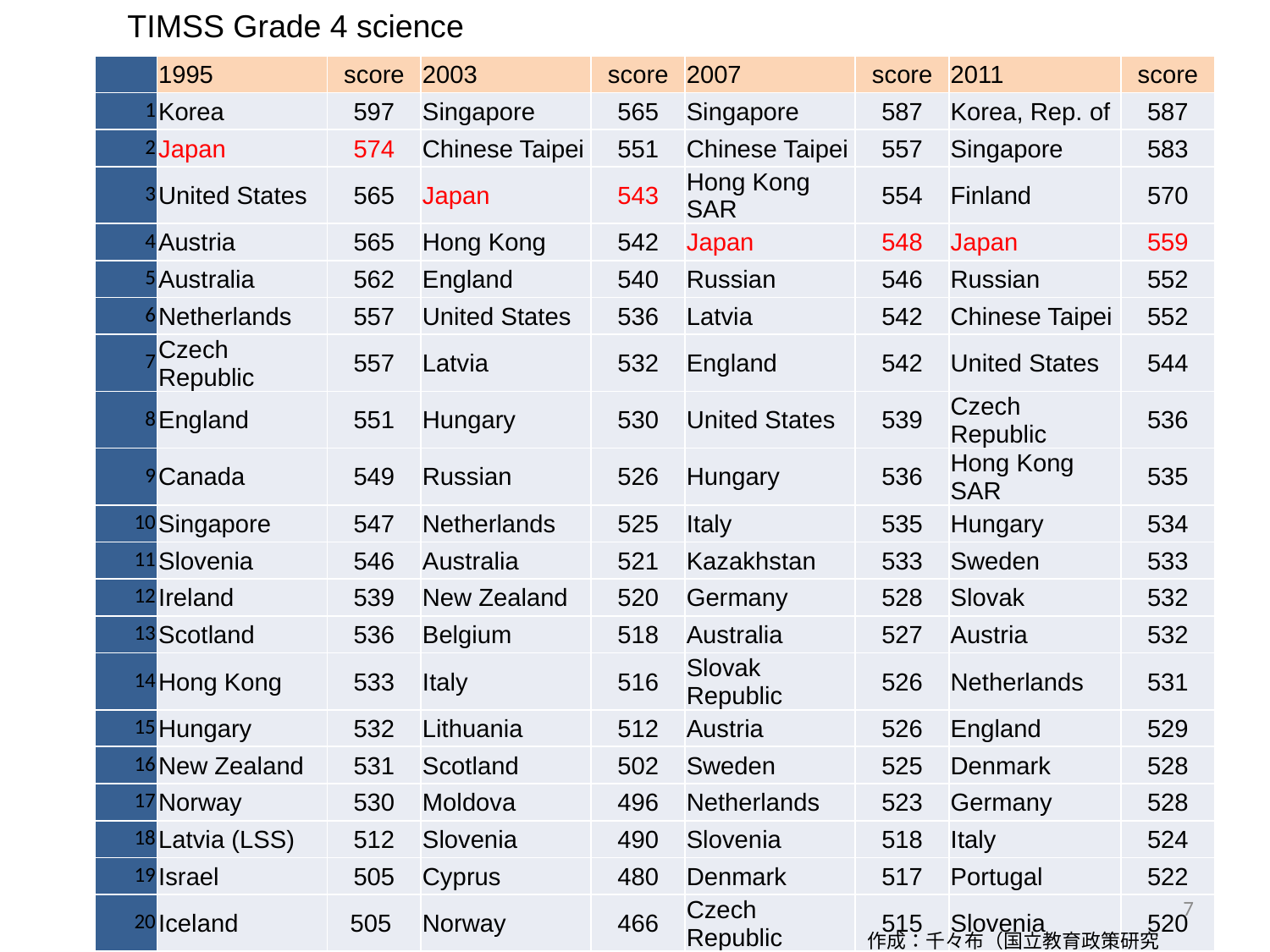

TIMSS Grade 4 science
|  | 1995 | score | 2003 | score | 2007 | score | 2011 | score |
| --- | --- | --- | --- | --- | --- | --- | --- | --- |
| 1 | Korea | 597 | Singapore | 565 | Singapore | 587 | Korea, Rep. of | 587 |
| 2 | Japan | 574 | Chinese Taipei | 551 | Chinese Taipei | 557 | Singapore | 583 |
| 3 | United States | 565 | Japan | 543 | Hong Kong SAR | 554 | Finland | 570 |
| 4 | Austria | 565 | Hong Kong | 542 | Japan | 548 | Japan | 559 |
| 5 | Australia | 562 | England | 540 | Russian | 546 | Russian | 552 |
| 6 | Netherlands | 557 | United States | 536 | Latvia | 542 | Chinese Taipei | 552 |
| 7 | Czech Republic | 557 | Latvia | 532 | England | 542 | United States | 544 |
| 8 | England | 551 | Hungary | 530 | United States | 539 | Czech Republic | 536 |
| 9 | Canada | 549 | Russian | 526 | Hungary | 536 | Hong Kong SAR | 535 |
| 10 | Singapore | 547 | Netherlands | 525 | Italy | 535 | Hungary | 534 |
| 11 | Slovenia | 546 | Australia | 521 | Kazakhstan | 533 | Sweden | 533 |
| 12 | Ireland | 539 | New Zealand | 520 | Germany | 528 | Slovak | 532 |
| 13 | Scotland | 536 | Belgium | 518 | Australia | 527 | Austria | 532 |
| 14 | Hong Kong | 533 | Italy | 516 | Slovak Republic | 526 | Netherlands | 531 |
| 15 | Hungary | 532 | Lithuania | 512 | Austria | 526 | England | 529 |
| 16 | New Zealand | 531 | Scotland | 502 | Sweden | 525 | Denmark | 528 |
| 17 | Norway | 530 | Moldova | 496 | Netherlands | 523 | Germany | 528 |
| 18 | Latvia (LSS) | 512 | Slovenia | 490 | Slovenia | 518 | Italy | 524 |
| 19 | Israel | 505 | Cyprus | 480 | Denmark | 517 | Portugal | 522 |
| 20 | Iceland | 505 | Norway | 466 | Czech Republic | 515 | Slovenia | 520 |
| 21 | Greece | 497 | Armenia | 437 | Lithuania | 514 | Northern Ireland | 517 |
| 22 | Portugal | 480 | Iran | 414 | New Zealand | 504 | Ireland | 516 |
7
作成：千々布（国立教育政策研究所）2013.10